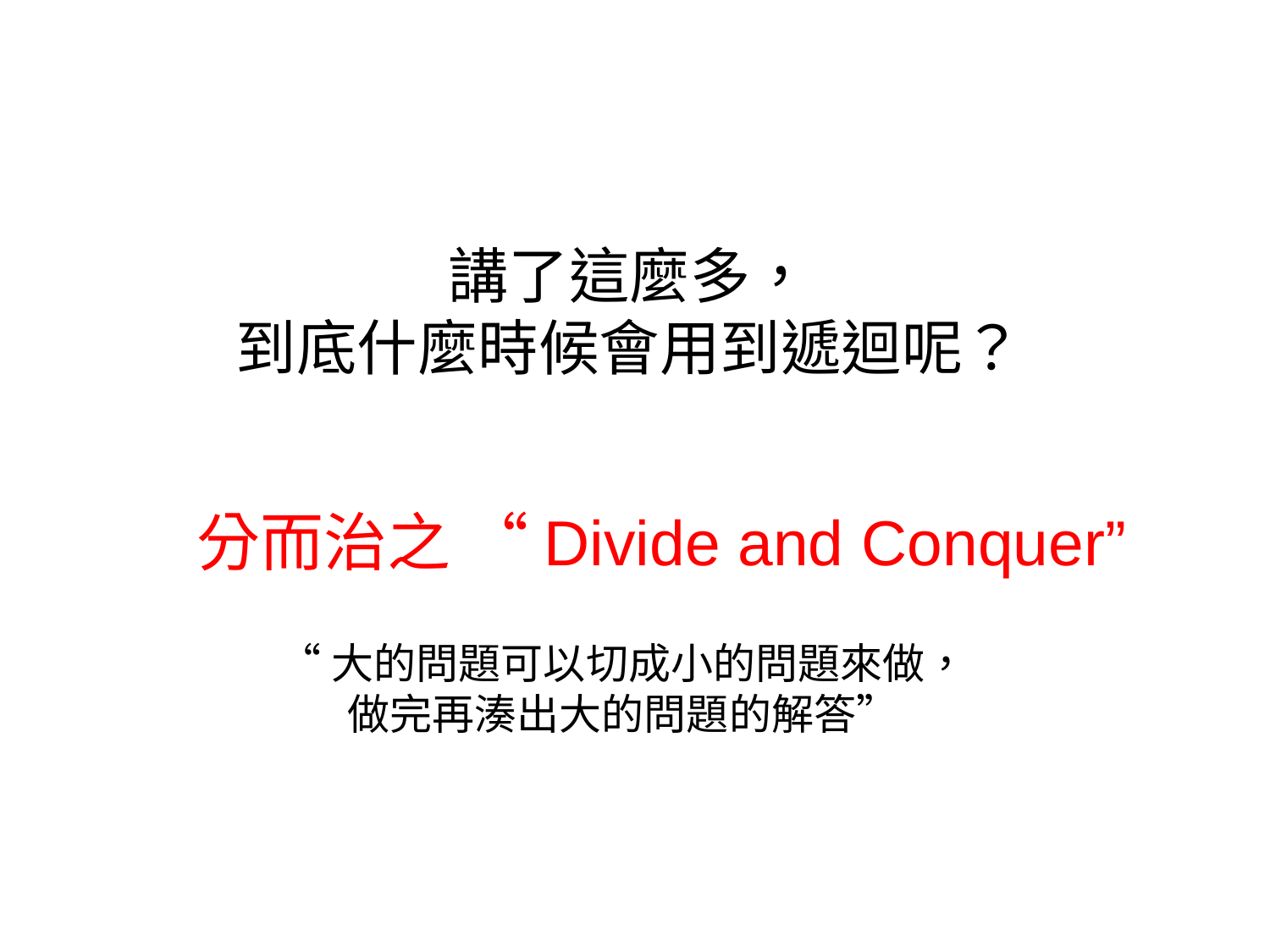

# 講了這麼多， 到底什麼時候會用到遞迴呢？
分而治之 “Divide and Conquer”
“大的問題可以切成小的問題來做，
做完再湊出大的問題的解答”